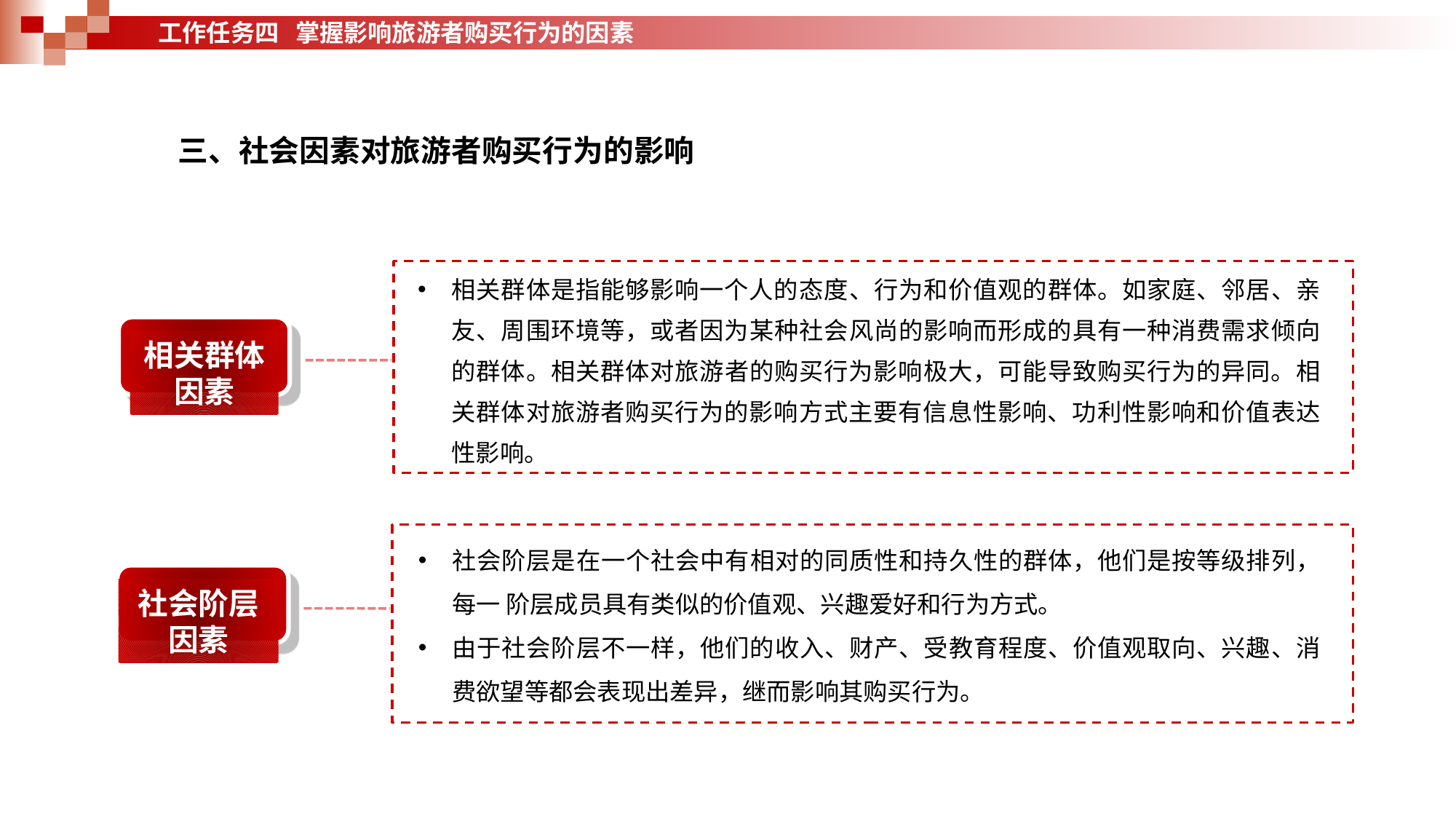

工作任务四   掌握影响旅游者购买行为的因素
三、社会因素对旅游者购买行为的影响
相关群体是指能够影响一个人的态度、行为和价值观的群体。如家庭、邻居、亲友、周围环境等，或者因为某种社会风尚的影响而形成的具有一种消费需求倾向的群体。相关群体对旅游者的购买行为影响极大，可能导致购买行为的异同。相关群体对旅游者购买行为的影响方式主要有信息性影响、功利性影响和价值表达性影响。

相关群体因素

社会阶层是在一个社会中有相对的同质性和持久性的群体，他们是按等级排列，每一 阶层成员具有类似的价值观、兴趣爱好和行为方式。
由于社会阶层不一样，他们的收入、财产、受教育程度、价值观取向、兴趣、消费欲望等都会表现出差异，继而影响其购买行为。

社会阶层因素